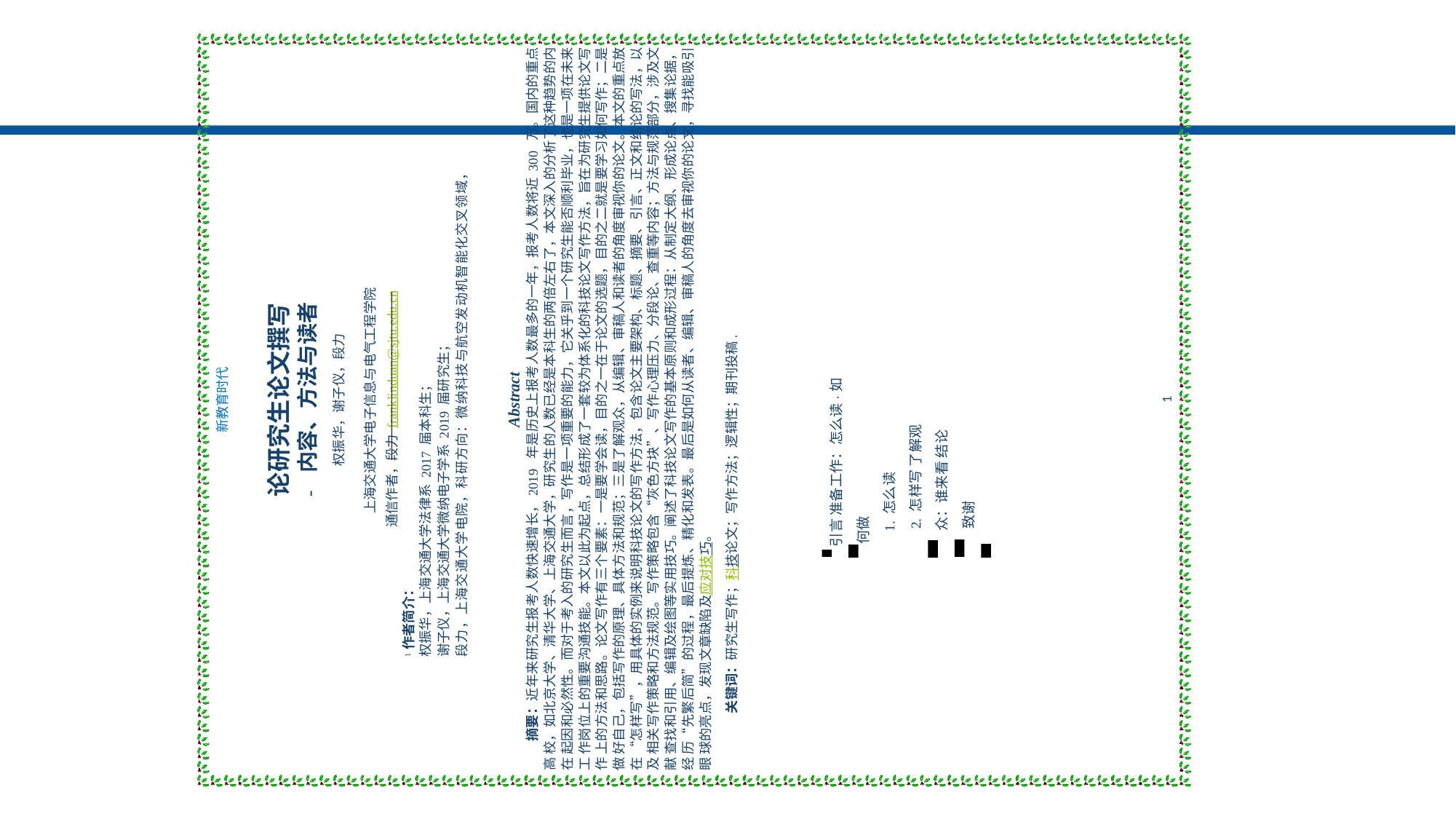

Abstract
摘要：近年来研究生报考人数快速增长，2019  年是历史上报考人数最多的一年，报考人数将近 300  万。国内的重点高 校，如北京大学、清华大学、上海交通大学，研究生的人数已经是本科生的两倍左右了，本文深入的分析了这种趋势的内在 起因和必然性。而对于考入的研究生而言，写作是一项重要的能力，它关乎到一个研究生能否顺利毕业，也是一项在未来工 作岗位上的重要沟通技能。本文以此为起点，总结形成了一套较为体系化的科技论文写作方法，旨在为研究生提供论文写作 上的方法和思路。论文写作有三个要素：一是要学会读，目的之一在于论文的选题，目的之二就是要学习如何写作；二是做 好自己，包括写作的原理、具体方法和规范；三是了解观众，从编辑、审稿人和读者的角度审视你的论文。本文的重点放在 “怎样写”，用具体的实例来说明科技论文的写作方法，包含论文主要架构、标题、摘要、引言、正文和结论的写法，以及 相关写作策略和方法规范。写作策略包含“灰色方块”、写作心理压力、分段论、查重等内容；方法与规范部分，涉及文献 查找和引用、编辑及绘图等实用技巧。阐述了科技论文写作的基本原则和成形过程：从制定大纲、形成论点、搜集论据，经 历“先繁后简”的过程，最后提炼、精化和发表。最后是如何从读者、编辑、审稿人的角度去审视你的论文，寻找能吸引眼 球的亮点，发现文章缺陷及应对技巧。
关键词：研究生写作；科技论文；写作方法；逻辑性；期刊投稿.
1作者简介：
权振华，上海交通大学法律系 2017 届本科生；
谢子仪，上海交通大学微纳电子学系 2019 届研究生；
段力，上海交通大学电院，科研方向：微纳科技与航空发动机智能化交叉领域，
上海交通大学电子信息与电气工程学院 通信作者，段力 franklinduan@sjtu.edu.cn

论研究生论文撰写
-	内容、方法与读者
权振华，谢子仪，段力
新教育时代
引言 准备工作：怎么读·如何做
1. 怎么读
2. 怎样写 了解观众：谁来看 结论
致谢
1